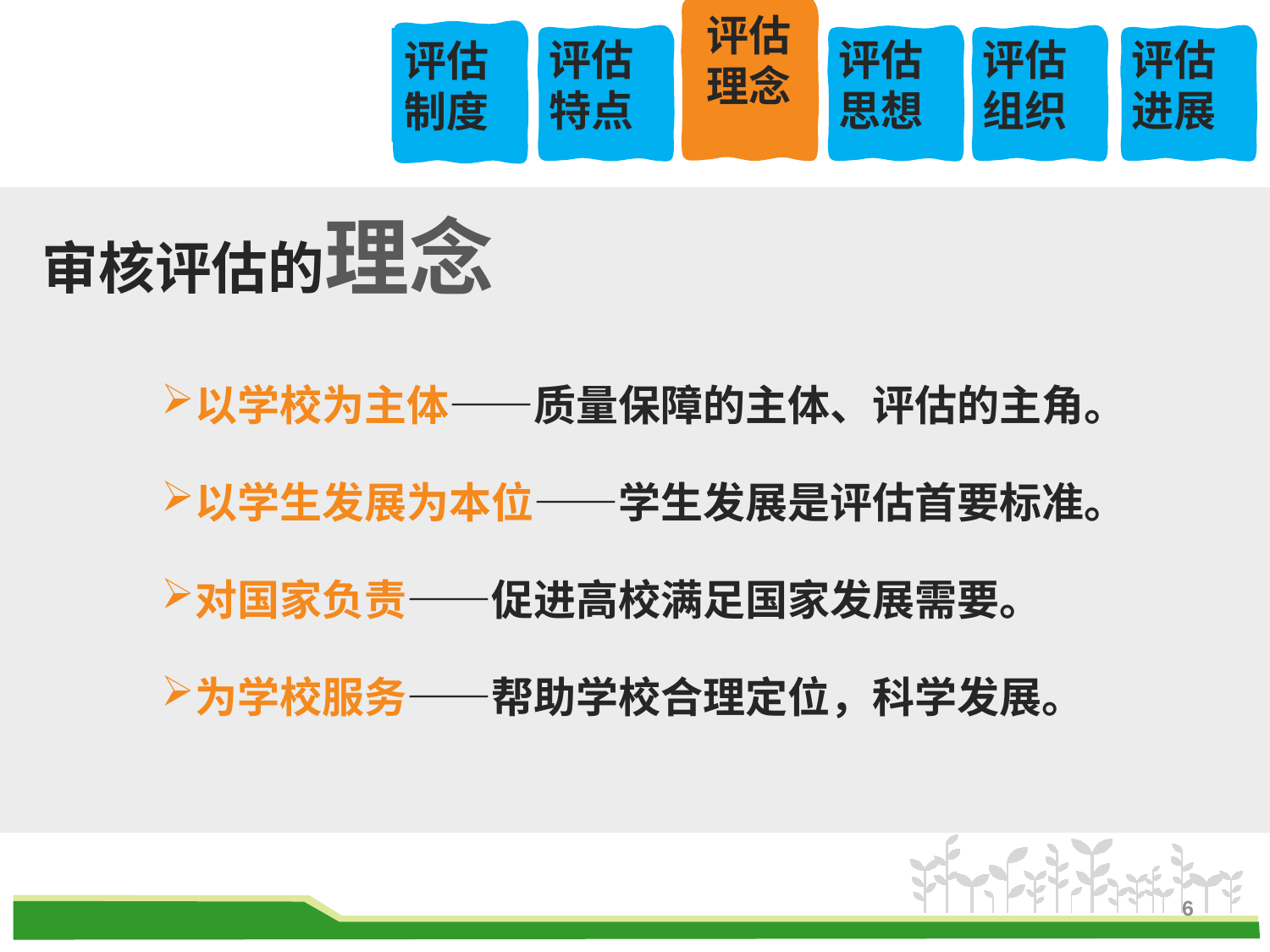

课程
介绍
评估理念

评估制度
课程

评估特点
课程
介绍

评估思想
课程
介绍

评估组织
课程
介绍

评估进展
课程
介绍

审核评估的理念
以学校为主体——质量保障的主体、评估的主角。
以学生发展为本位——学生发展是评估首要标准。
对国家负责——促进高校满足国家发展需要。
为学校服务——帮助学校合理定位，科学发展。

6